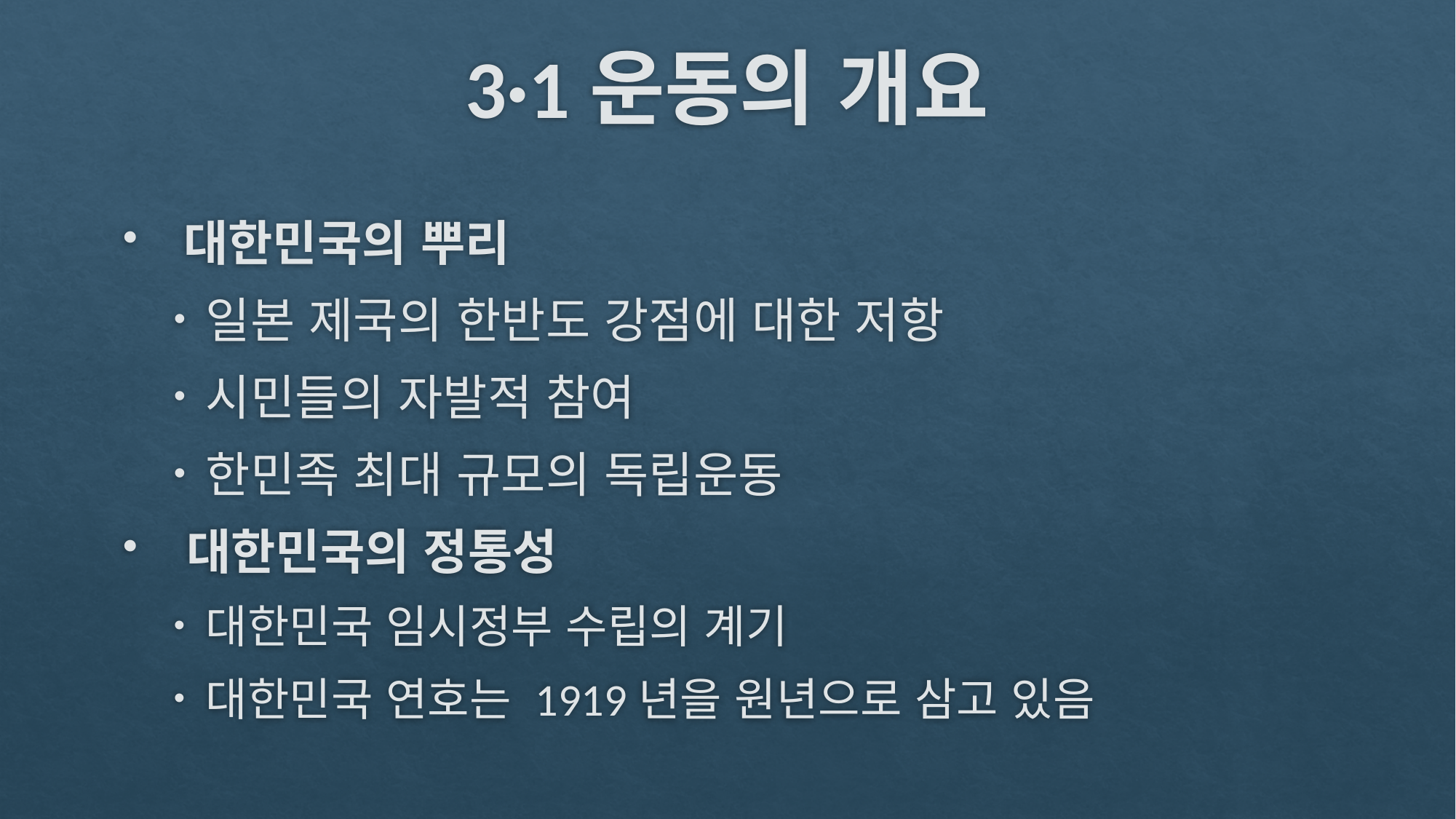

# 3·1운동의 개요
 대한민국의 뿌리
일본 제국의 한반도 강점에 대한 저항
시민들의 자발적 참여
한민족 최대 규모의 독립운동
 대한민국의 정통성
대한민국 임시정부 수립의 계기
대한민국 연호는 1919년을 원년으로 삼고 있음